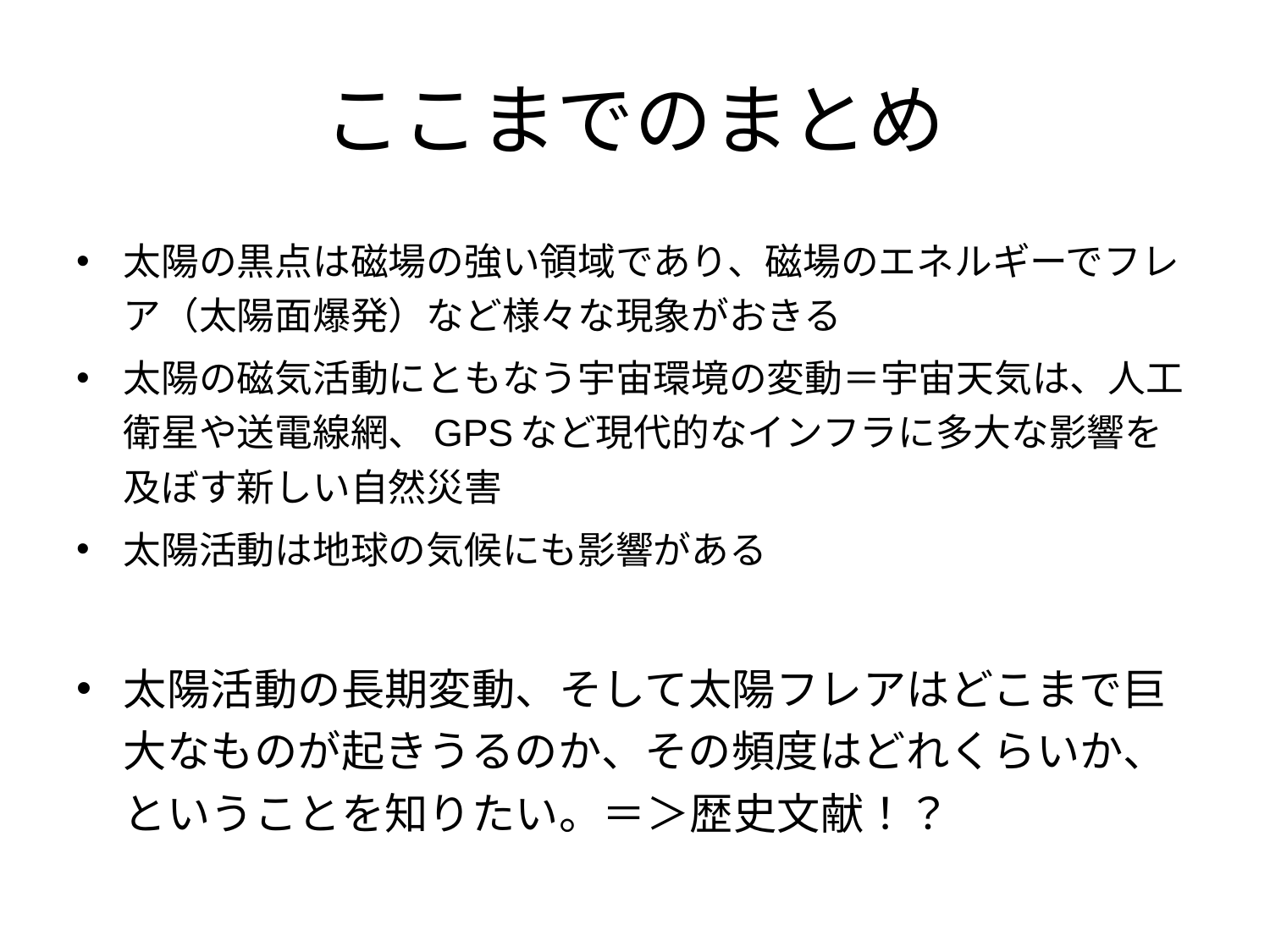

# ここまでのまとめ
太陽の黒点は磁場の強い領域であり、磁場のエネルギーでフレア（太陽面爆発）など様々な現象がおきる
太陽の磁気活動にともなう宇宙環境の変動＝宇宙天気は、人工衛星や送電線網、GPSなど現代的なインフラに多大な影響を及ぼす新しい自然災害
太陽活動は地球の気候にも影響がある

太陽活動の長期変動、そして太陽フレアはどこまで巨大なものが起きうるのか、その頻度はどれくらいか、ということを知りたい。＝＞歴史文献！？